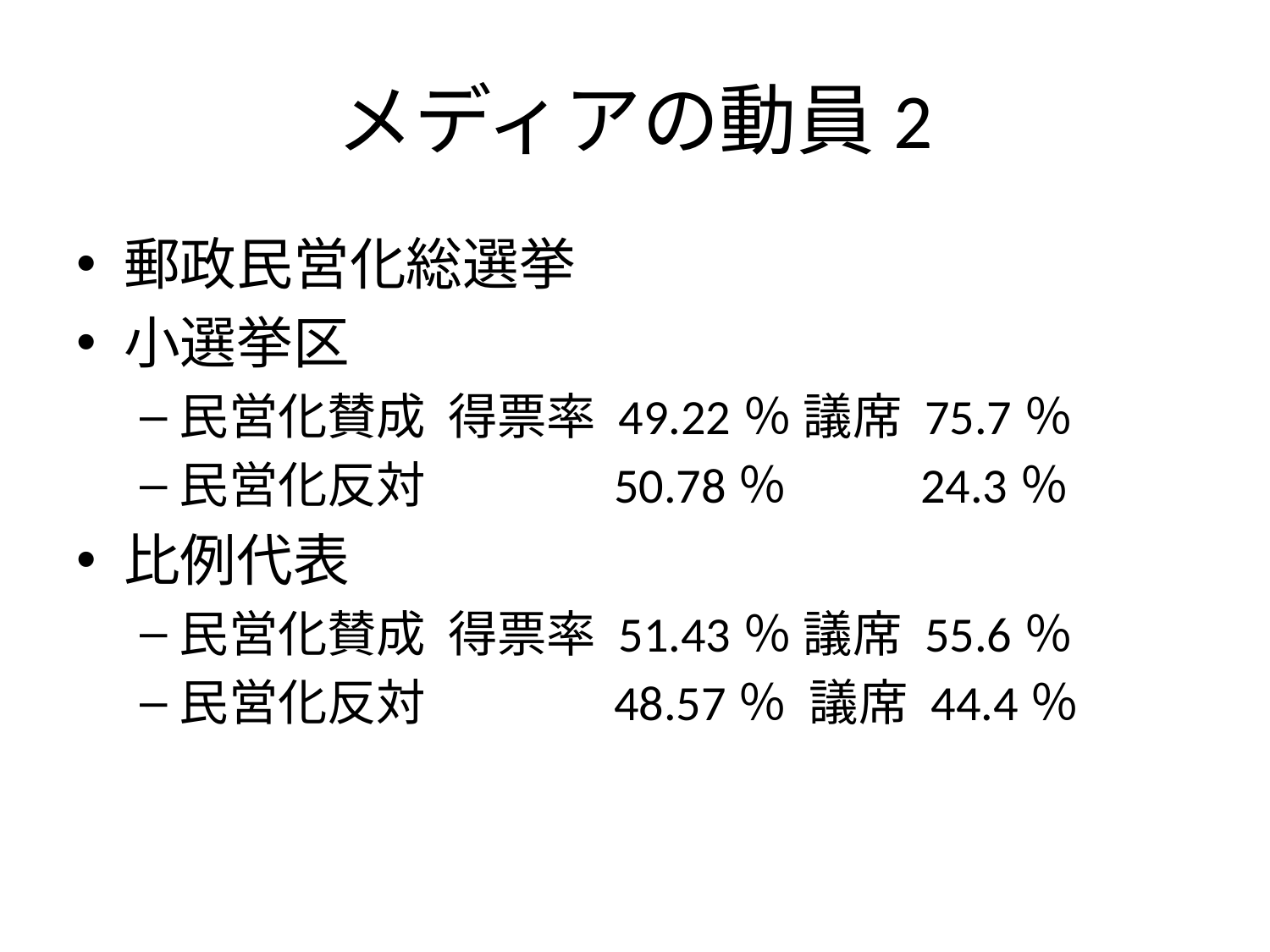

# メディアの動員2
郵政民営化総選挙
小選挙区
民営化賛成  得票率 49.22％ 議席 75.7％
民営化反対                50.78％           24.3％
比例代表
民営化賛成  得票率 51.43％ 議席 55.6％
民営化反対                48.57％  議席 44.4％